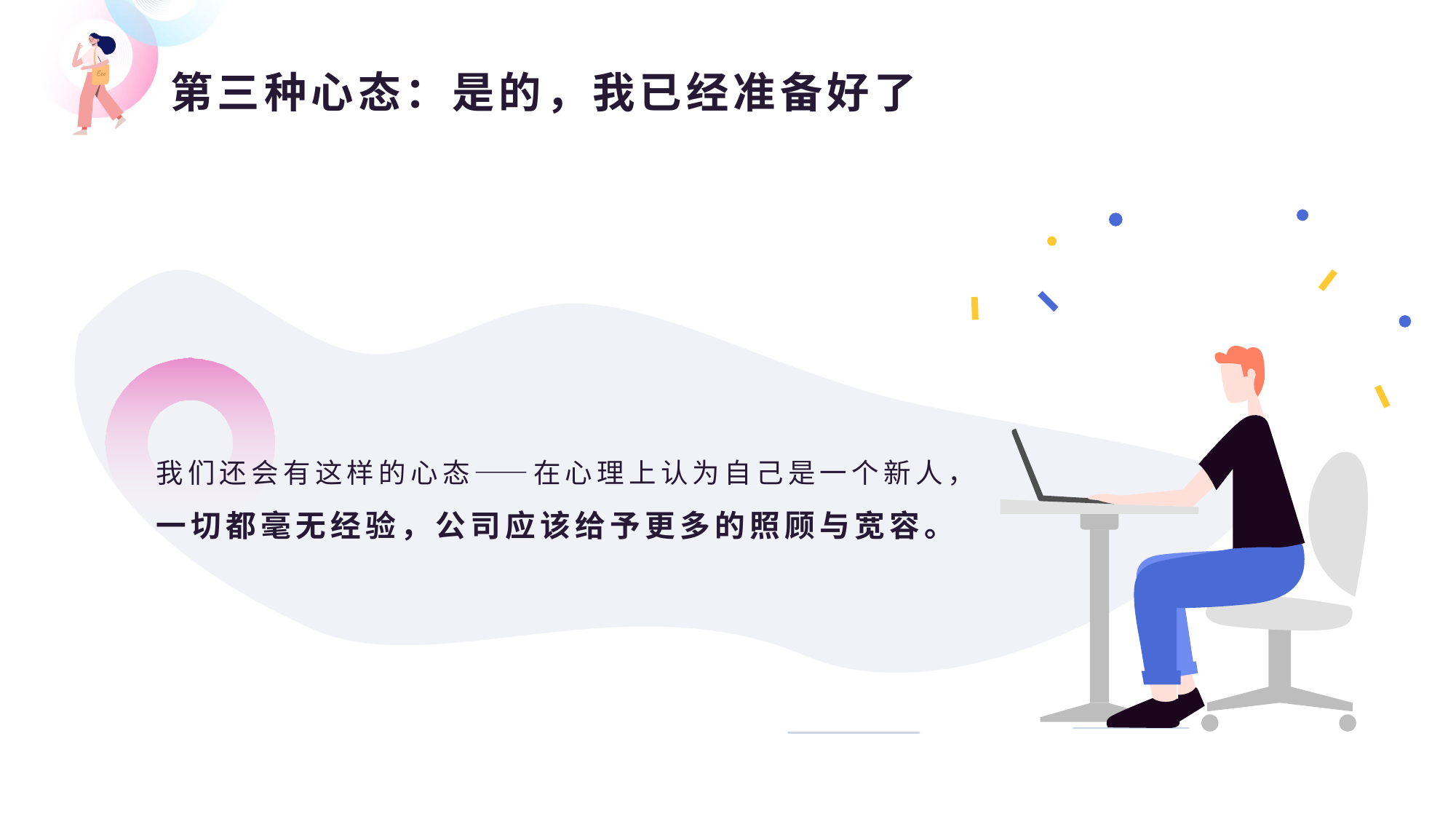

# 第三种心态：是的，我已经准备好了

我们还会有这样的心态——在心理上认为自己是一个新人，一切都毫无经验，公司应该给予更多的照顾与宽容。